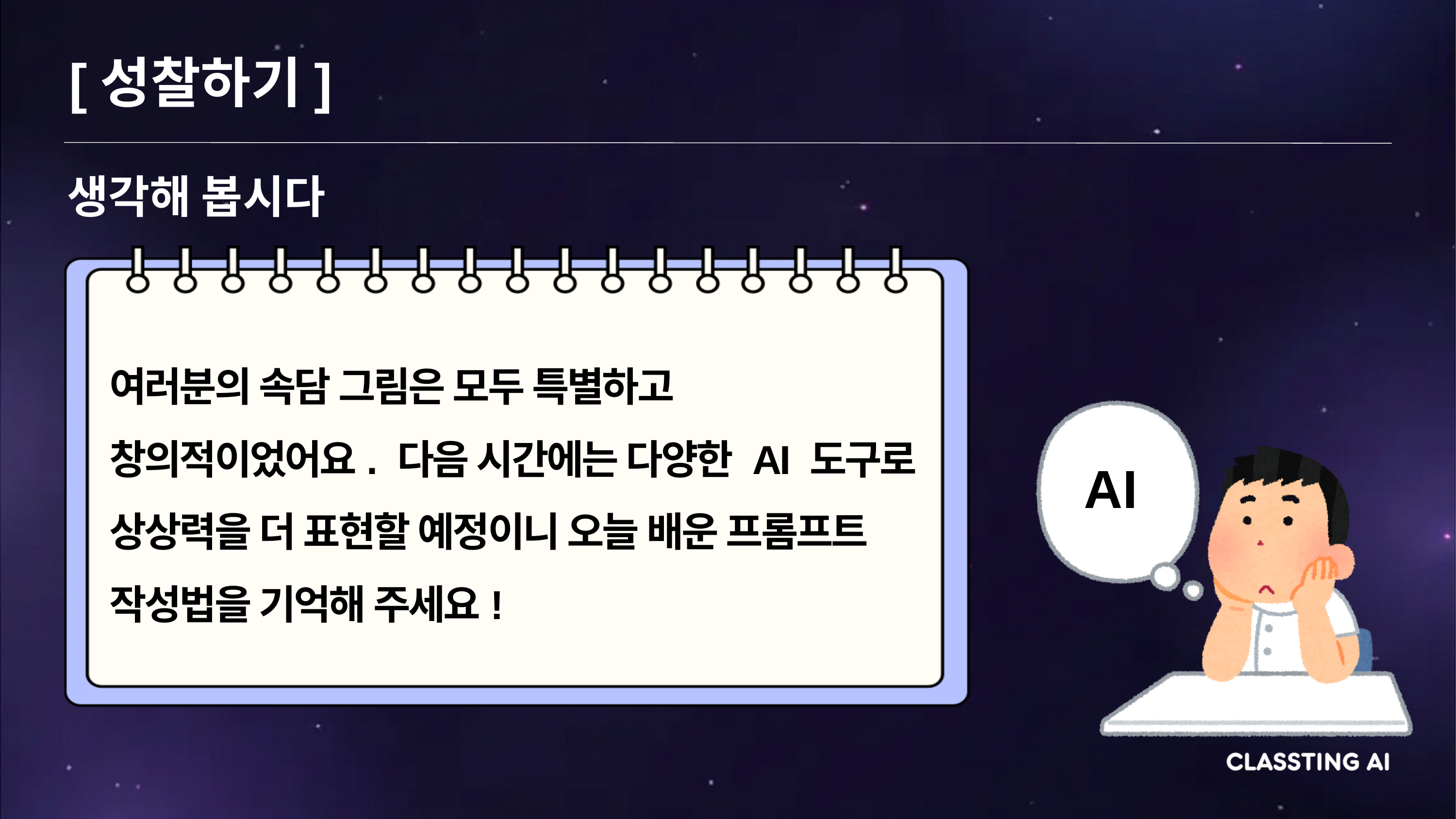

[성찰하기]

생각해 봅시다

여러분의 속담 그림은 모두 특별하고 창의적이었어요. 다음 시간에는 다양한 AI 도구로 상상력을 더 표현할 예정이니 오늘 배운 프롬프트 작성법을 기억해 주세요!

AI